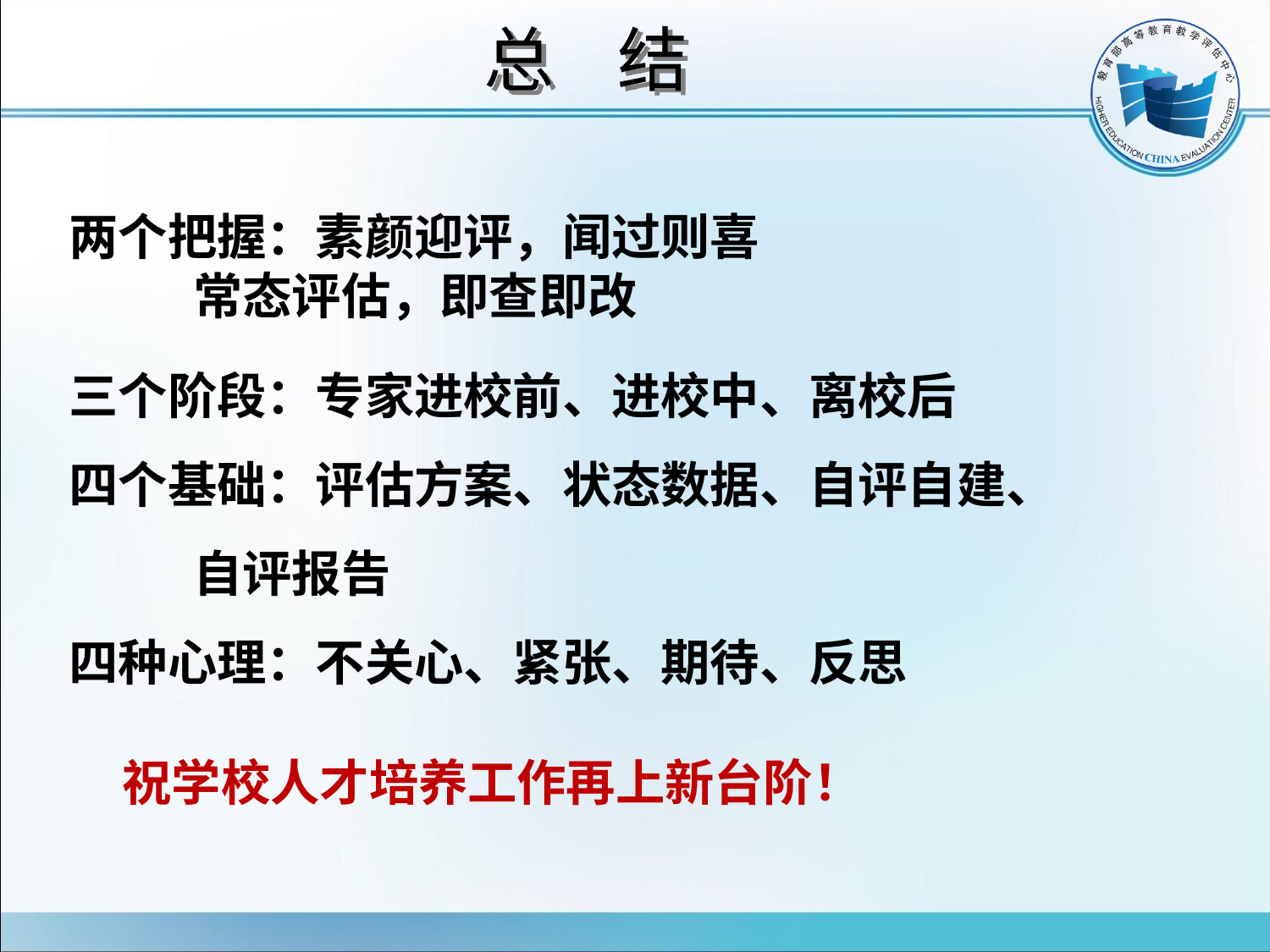

# 总    结
两个把握：素颜迎评，闻过则喜
          常态评估，即查即改
三个阶段：专家进校前、进校中、离校后
四个基础：评估方案、状态数据、自评自建、
          自评报告
四种心理：不关心、紧张、期待、反思
   祝学校人才培养工作再上新台阶！

73